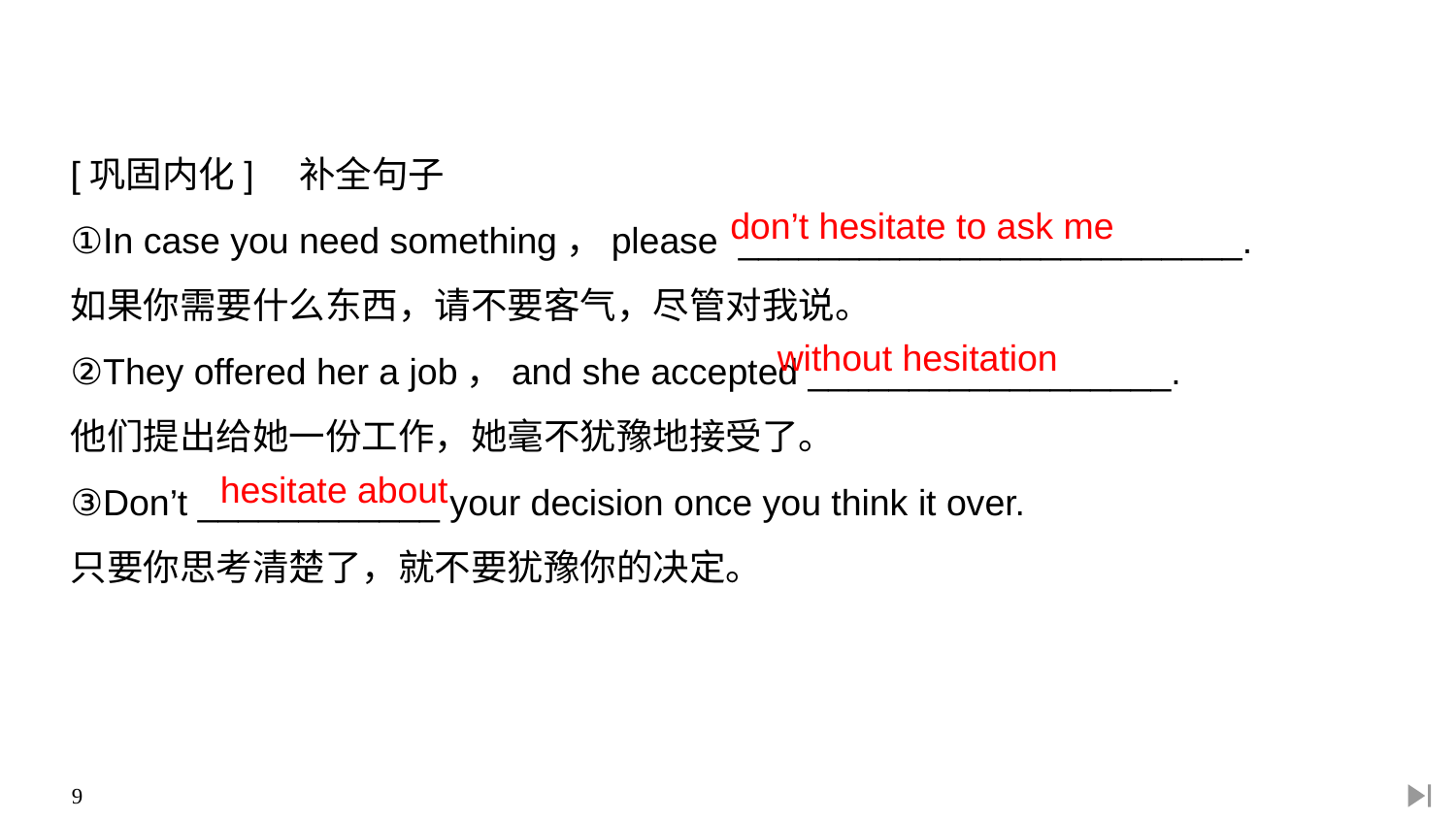

[巩固内化]　补全句子
①In case you need something，please  _________________________.
如果你需要什么东西，请不要客气，尽管对我说。
②They offered her a job，and she accepted __________________.
他们提出给她一份工作，她毫不犹豫地接受了。
③Don’t ____________ your decision once you think it over.
只要你思考清楚了，就不要犹豫你的决定。
don’t hesitate to ask me
without hesitation
hesitate about